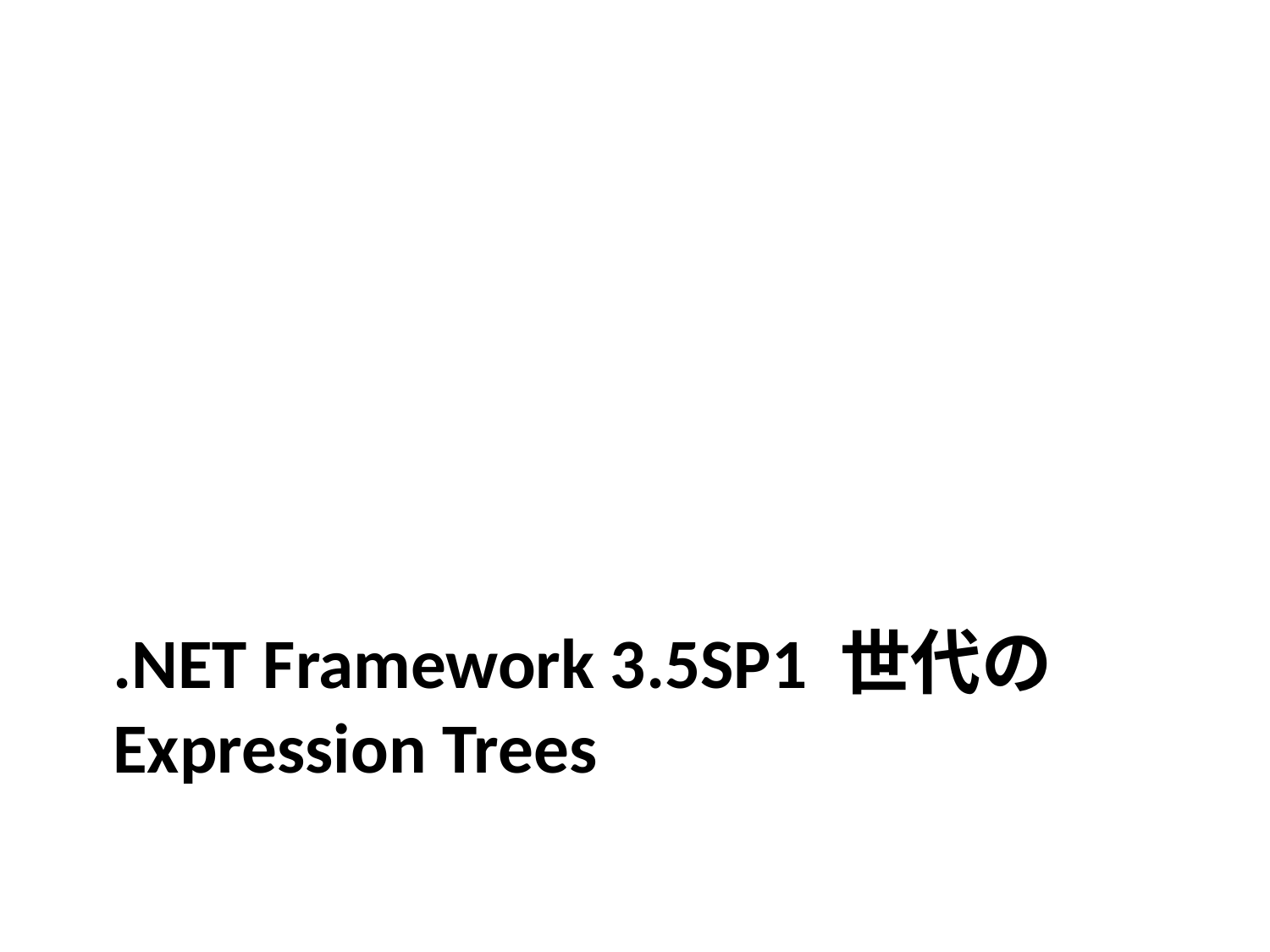

# .NET Framework 3.5SP1 世代の Expression Trees